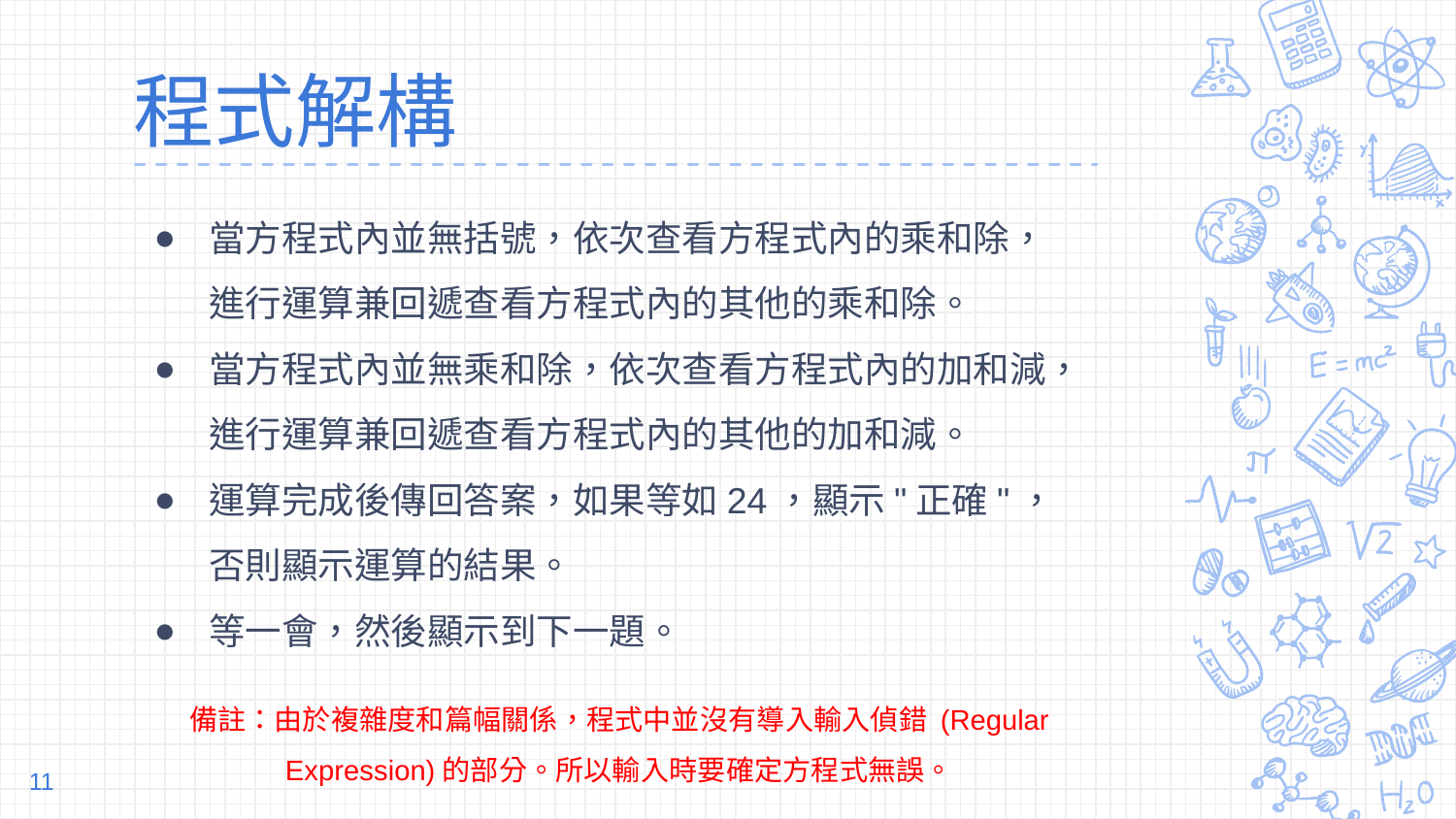

# 程式解構
當方程式內並無括號，依次查看方程式內的乘和除， 進行運算兼回遞查看方程式內的其他的乘和除。
當方程式內並無乘和除，依次查看方程式內的加和減， 進行運算兼回遞查看方程式內的其他的加和減。
運算完成後傳回答案，如果等如24，顯示"正確"， 否則顯示運算的結果。
等一會，然後顯示到下一題。

備註：由於複雜度和篇幅關係，程式中並沒有導入輸入偵錯 (Regular Expression)的部分。所以輸入時要確定方程式無誤。
11